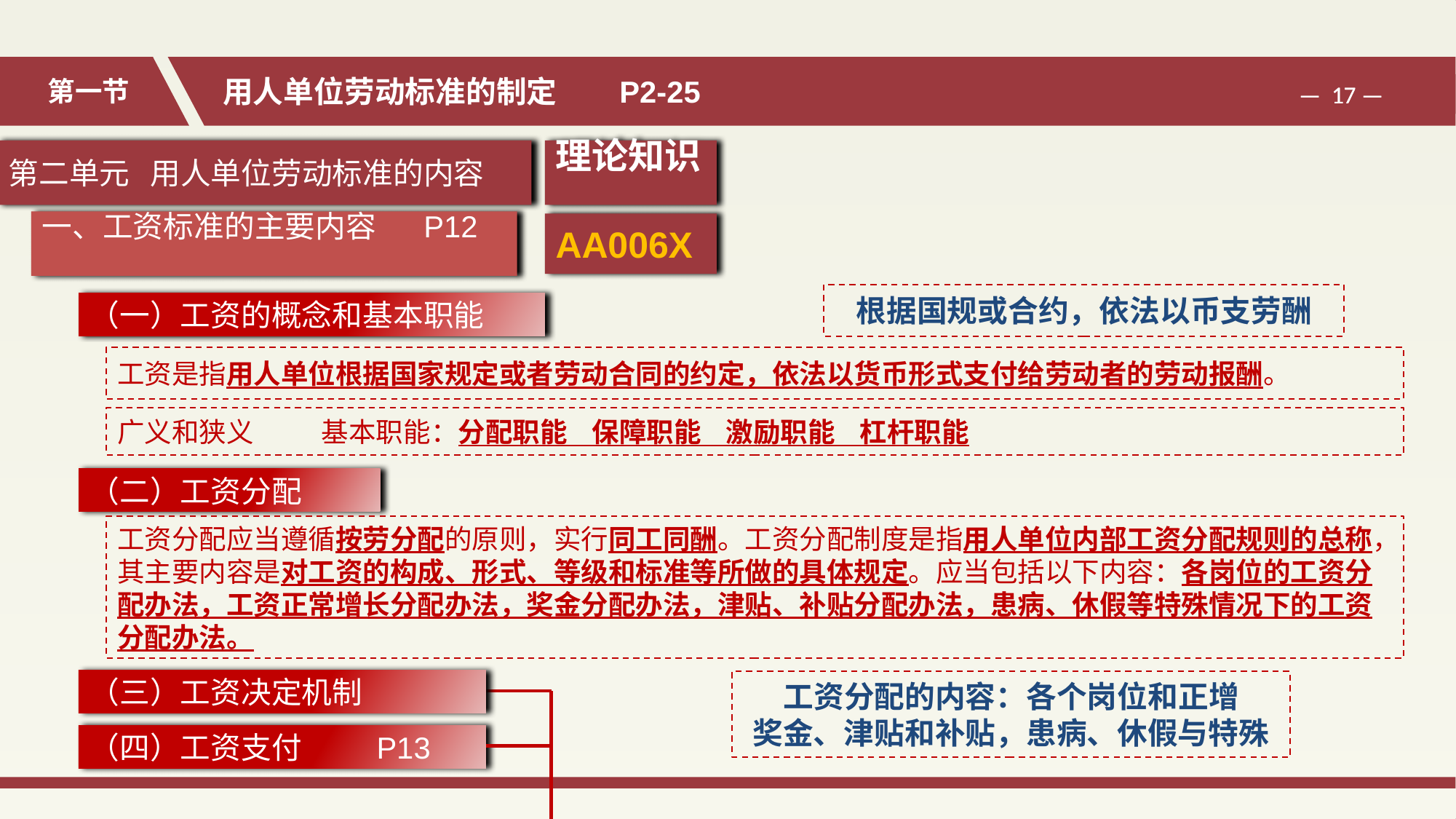

第二单元   用人单位劳动标准的内容
理论知识
一、工资标准的主要内容      P12
AA006X
根据国规或合约，依法以币支劳酬
（一）工资的概念和基本职能
工资是指用人单位根据国家规定或者劳动合同的约定，依法以货币形式支付给劳动者的劳动报酬。
广义和狭义           基本职能：分配职能    保障职能    激励职能    杠杆职能
（二）工资分配
工资分配应当遵循按劳分配的原则，实行同工同酬。工资分配制度是指用人单位内部工资分配规则的总称，其主要内容是对工资的构成、形式、等级和标准等所做的具体规定。应当包括以下内容：各岗位的工资分配办法，工资正常增长分配办法，奖金分配办法，津贴、补贴分配办法，患病、休假等特殊情况下的工资分配办法。
（三）工资决定机制
工资分配的内容：各个岗位和正增
奖金、津贴和补贴，患病、休假与特殊
（四）工资支付          P13